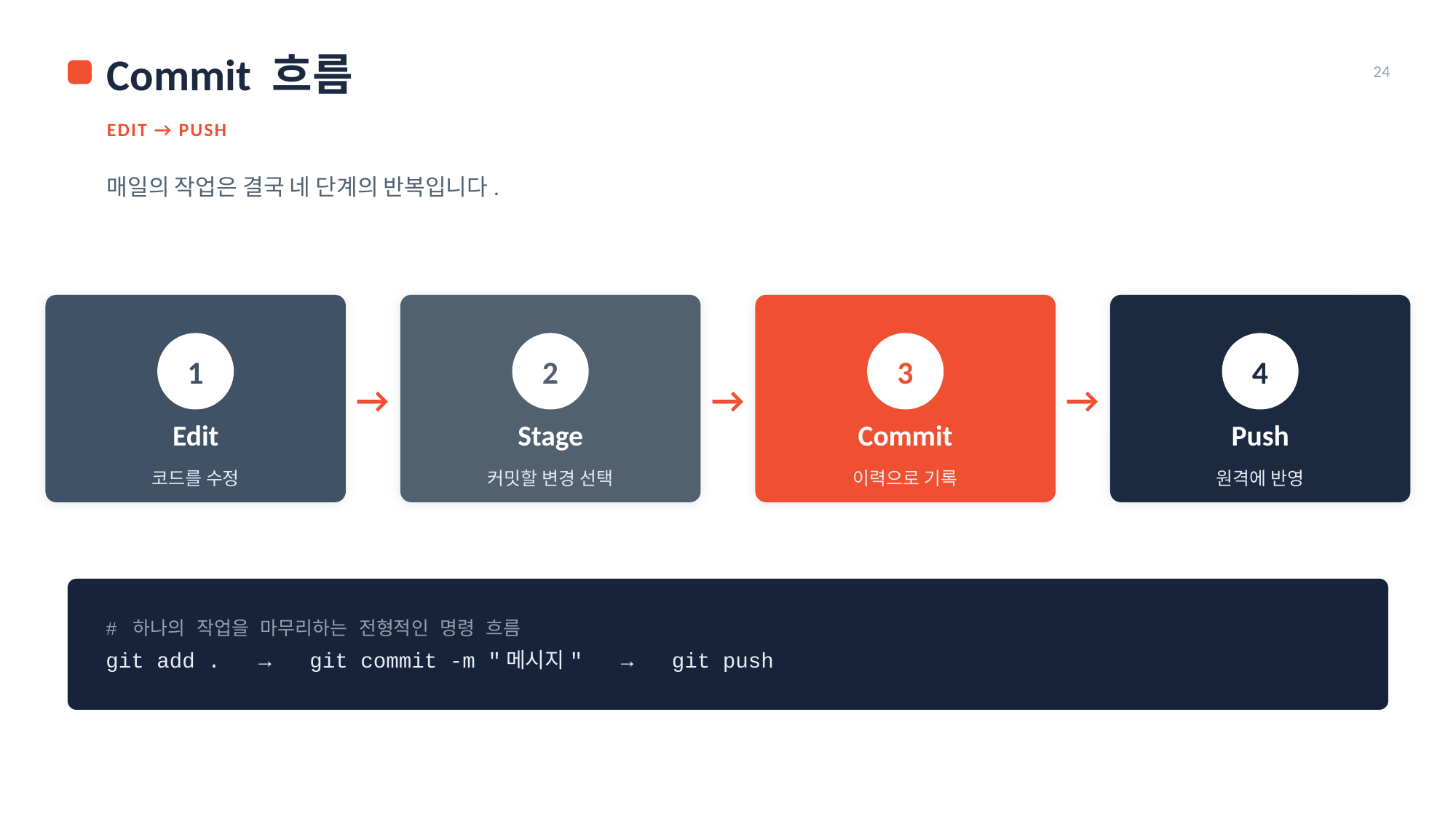

Commit 흐름
24

EDIT → PUSH
매일의 작업은 결국 네 단계의 반복입니다.

1

2

3

4
→
→
→
Edit
Stage
Commit
Push
코드를 수정
커밋할 변경 선택
이력으로 기록
원격에 반영

# 하나의 작업을 마무리하는 전형적인 명령 흐름
git add .   →   git commit -m "메시지"   →   git push